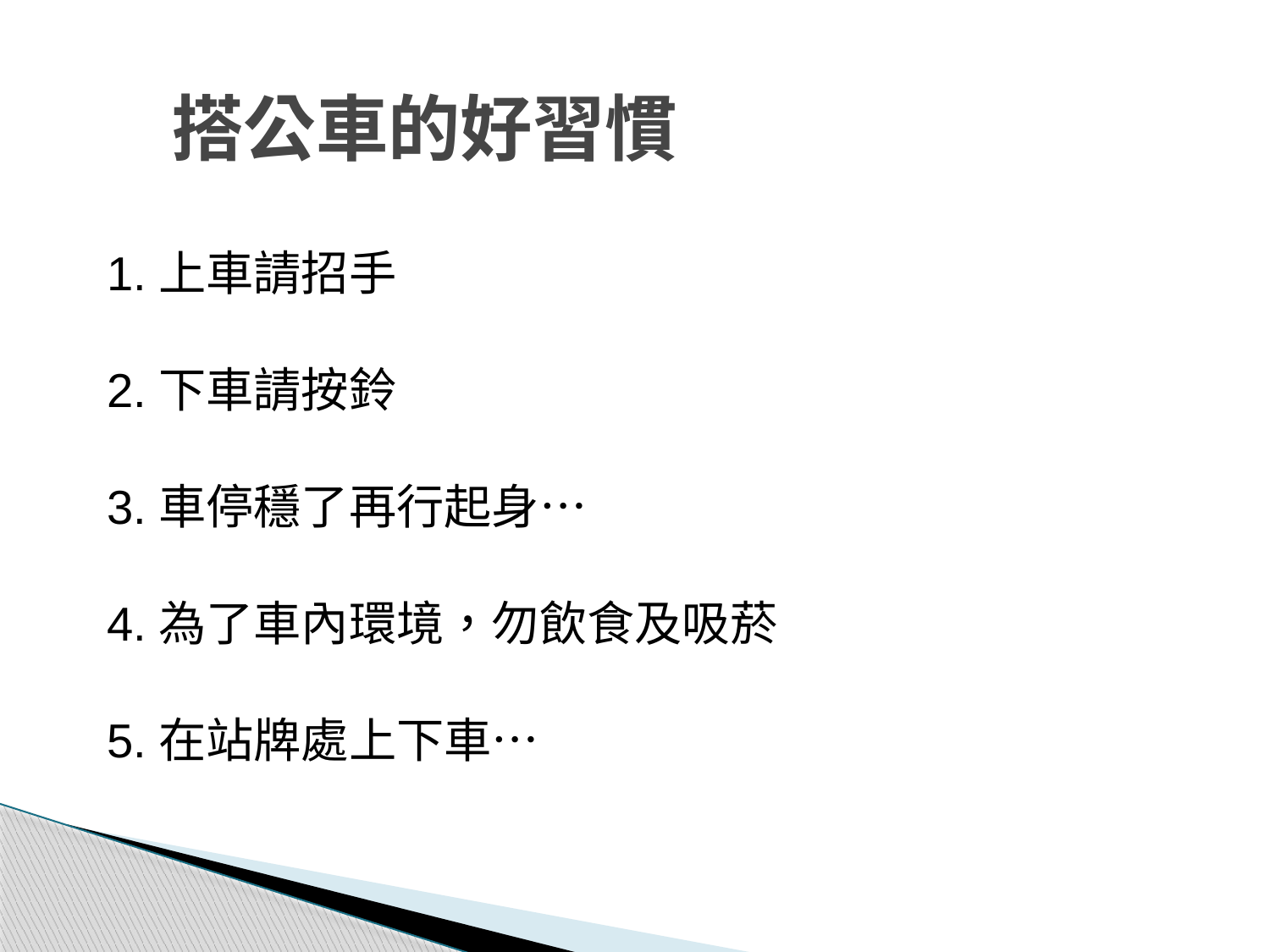

搭公車的好習慣
1.上車請招手

2.下車請按鈴

3.車停穩了再行起身…

4.為了車內環境，勿飲食及吸菸

5.在站牌處上下車…